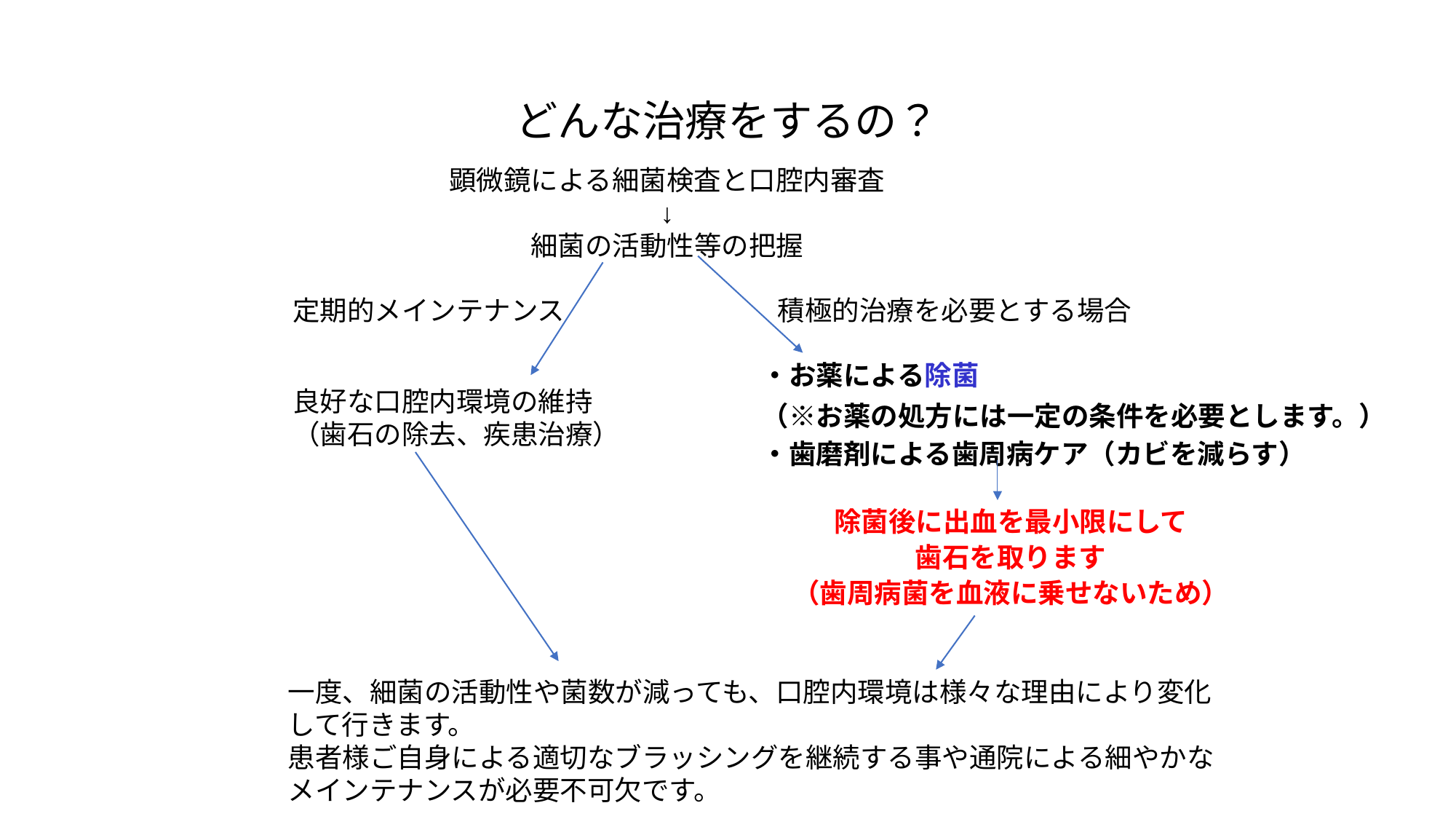

# どんな治療をするの？
顕微鏡による細菌検査と口腔内審査
↓
細菌の活動性等の把握

定期的メインテナンス
積極的治療を必要とする場合
・お薬による除菌

（※お薬の処方には一定の条件を必要とします。）
・歯磨剤による歯周病ケア（カビを減らす）
良好な口腔内環境の維持
（歯石の除去、疾患治療）
除菌後に出血を最小限にして
歯石を取ります
（歯周病菌を血液に乗せないため）
一度、細菌の活動性や菌数が減っても、口腔内環境は様々な理由により変化して行きます。
患者様ご自身による適切なブラッシングを継続する事や通院による細やかなメインテナンスが必要不可欠です。